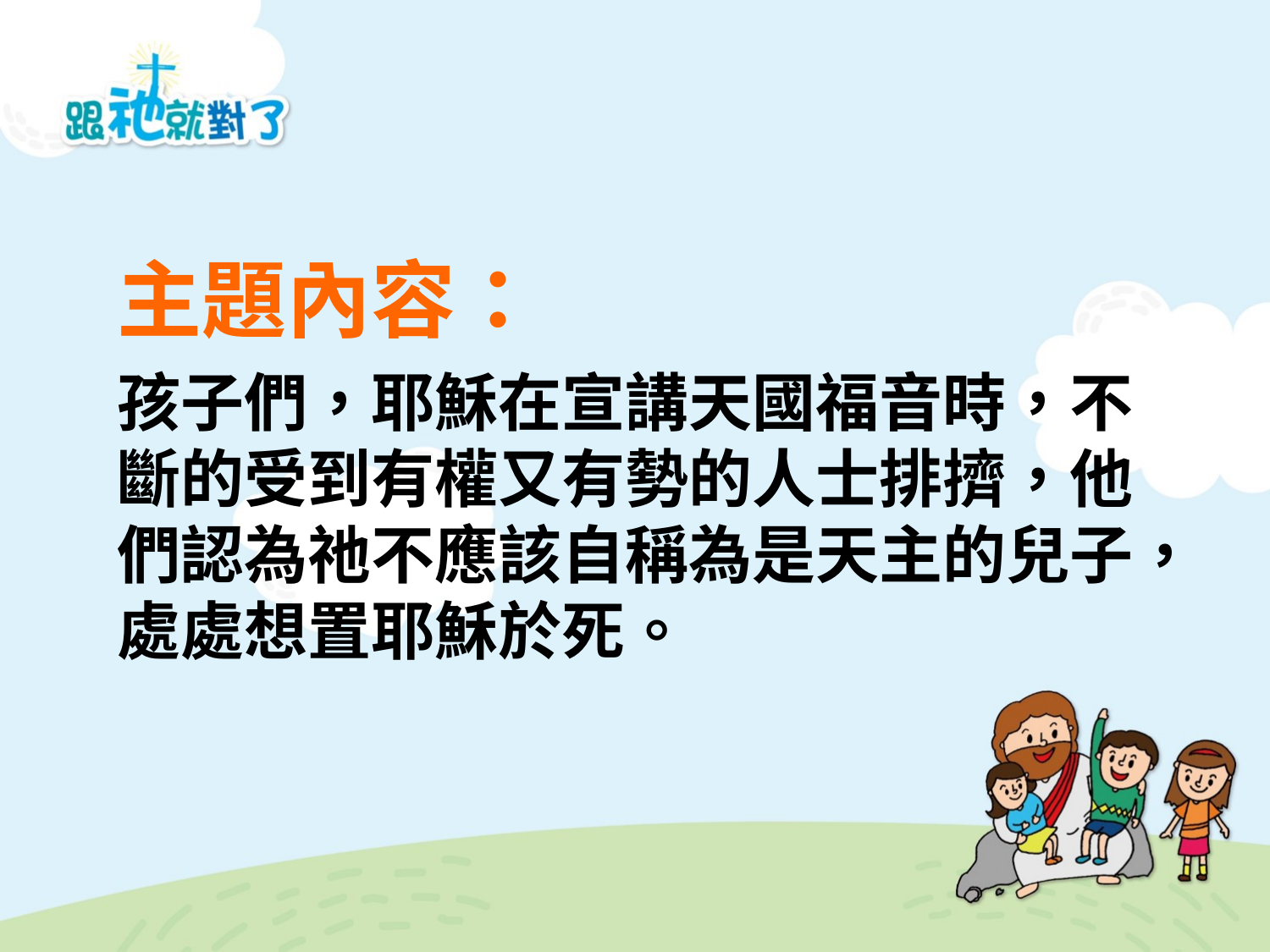

主題內容：
孩子們，耶穌在宣講天國福音時，不斷的受到有權又有勢的人士排擠，他們認為祂不應該自稱為是天主的兒子，處處想置耶穌於死。